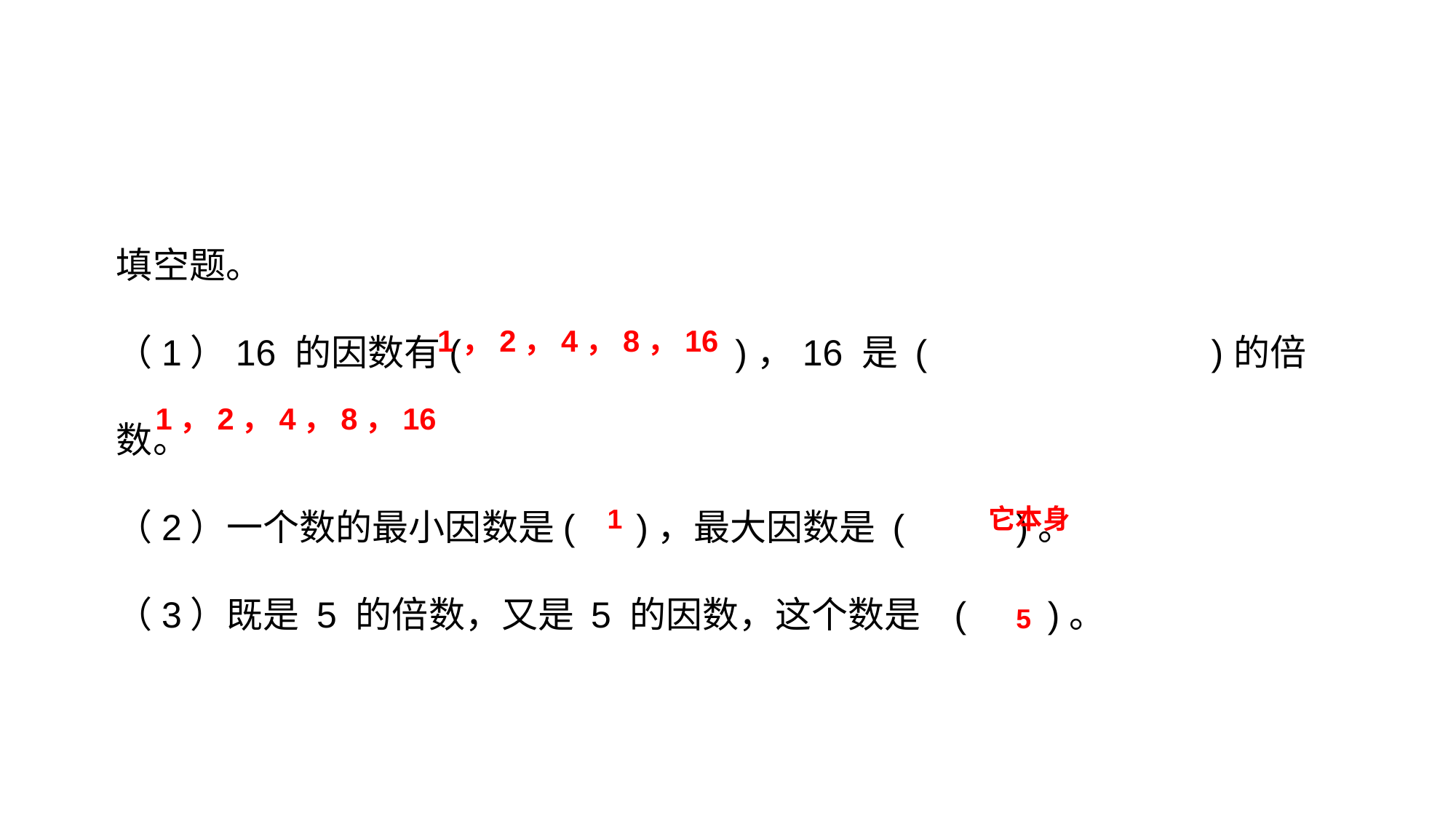

小试牛刀
填空题。
（1）16 的因数有(                           )，16 是 (                            )的倍数。
（2）一个数的最小因数是(      )，最大因数是 (           )。
（3）既是 5 的倍数，又是 5 的因数，这个数是   (        )。
1，2，4，8，16
1，2，4，8，16
1
它本身
5